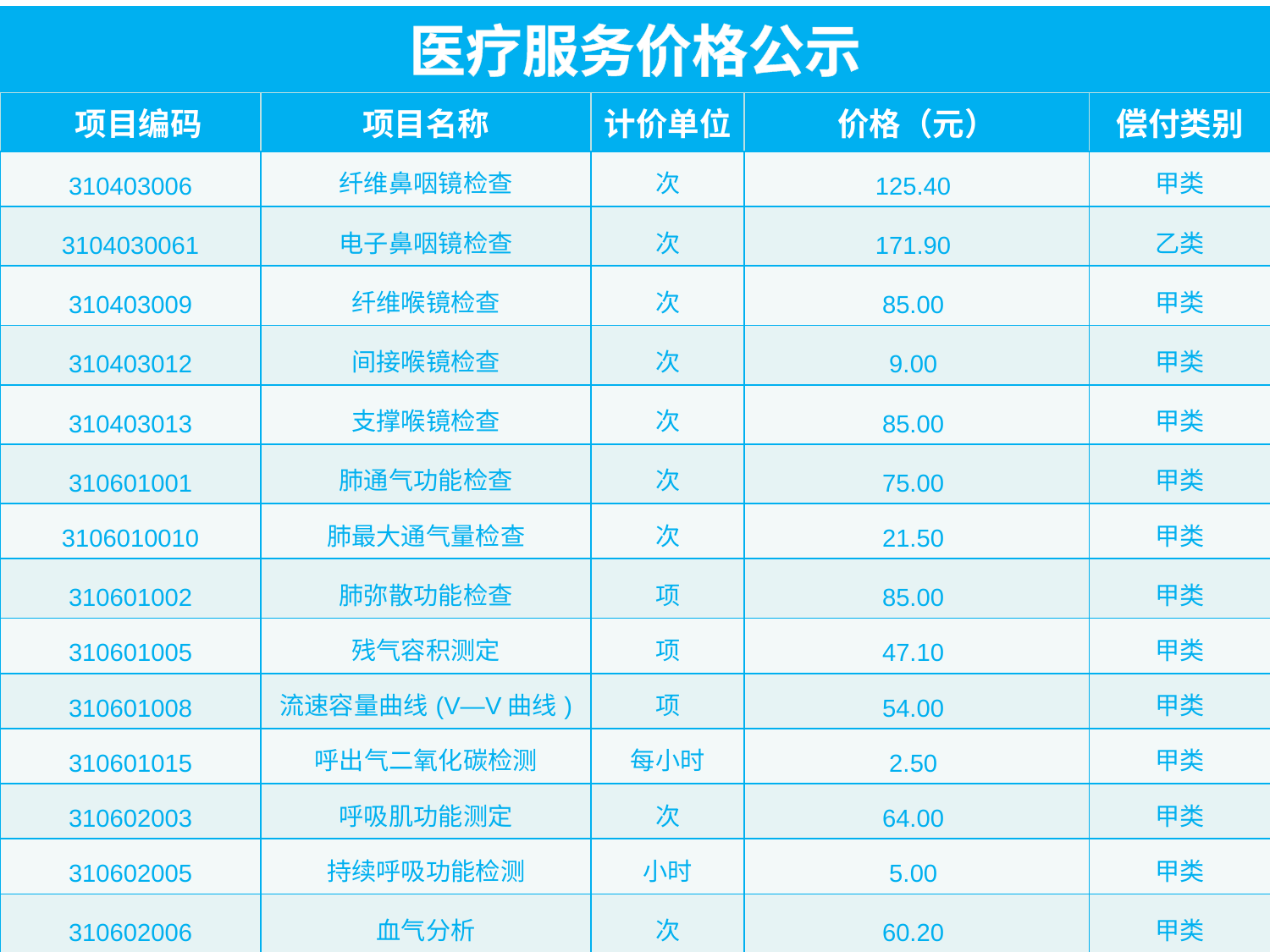

| 医疗服务价格公示 |  |  |  |  |
| --- | --- | --- | --- | --- |
| 项目编码 | 项目名称 | 计价单位 | 价格（元） | 偿付类别 |
| 310403006 | 纤维鼻咽镜检查 | 次 | 125.40 | 甲类 |
| 3104030061 | 电子鼻咽镜检查 | 次 | 171.90 | 乙类 |
| 310403009 | 纤维喉镜检查 | 次 | 85.00 | 甲类 |
| 310403012 | 间接喉镜检查 | 次 | 9.00 | 甲类 |
| 310403013 | 支撑喉镜检查 | 次 | 85.00 | 甲类 |
| 310601001 | 肺通气功能检查 | 次 | 75.00 | 甲类 |
| 3106010010 | 肺最大通气量检查 | 次 | 21.50 | 甲类 |
| 310601002 | 肺弥散功能检查 | 项 | 85.00 | 甲类 |
| 310601005 | 残气容积测定 | 项 | 47.10 | 甲类 |
| 310601008 | 流速容量曲线(V—V曲线) | 项 | 54.00 | 甲类 |
| 310601015 | 呼出气二氧化碳检测 | 每小时 | 2.50 | 甲类 |
| 310602003 | 呼吸肌功能测定 | 次 | 64.00 | 甲类 |
| 310602005 | 持续呼吸功能检测 | 小时 | 5.00 | 甲类 |
| 310602006 | 血气分析 | 次 | 60.20 | 甲类 |